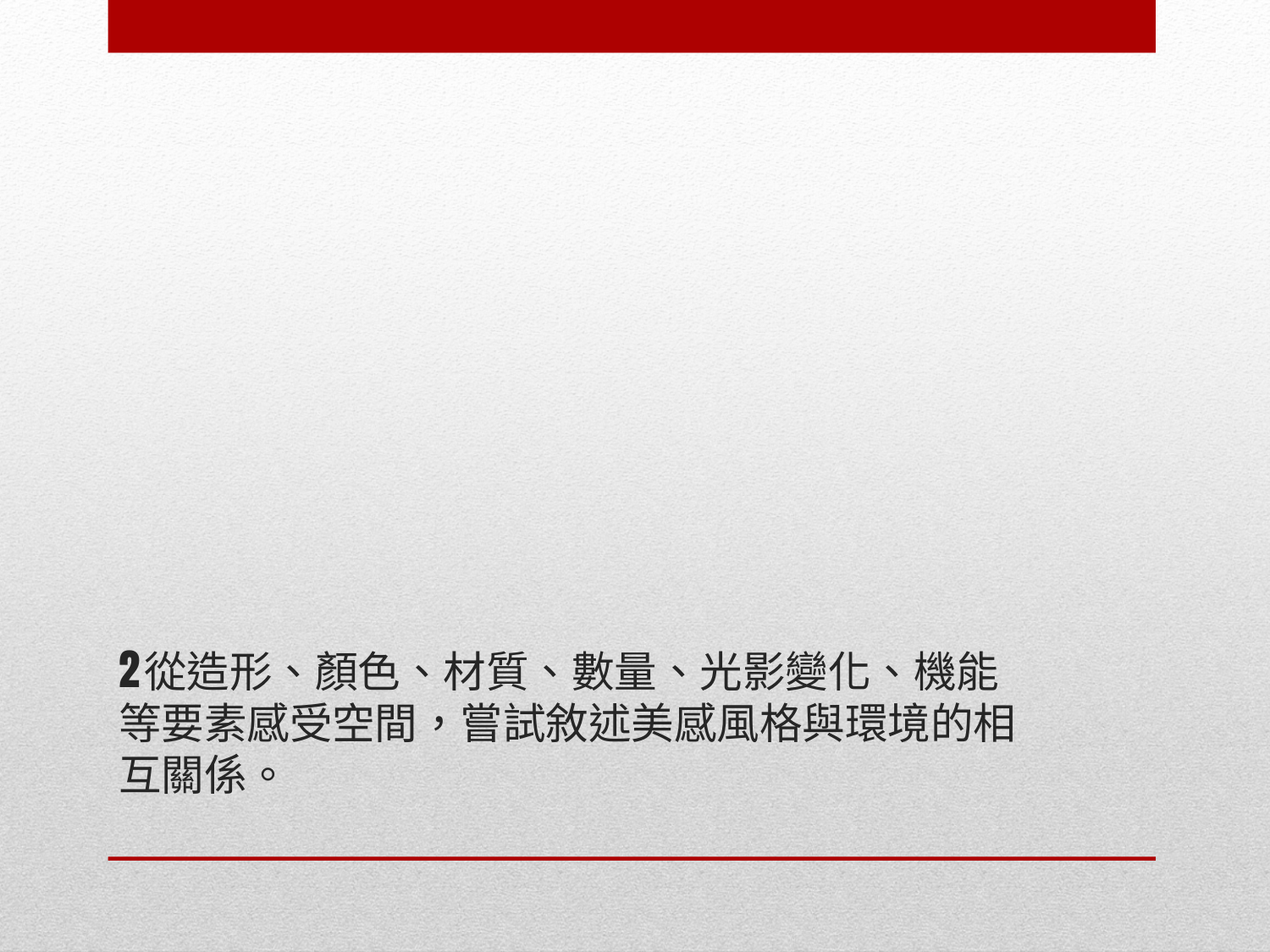

# 2從造形、顏色、材質、數量、光影變化、機能等要素感受空間，嘗試敘述美感風格與環境的相互關係。